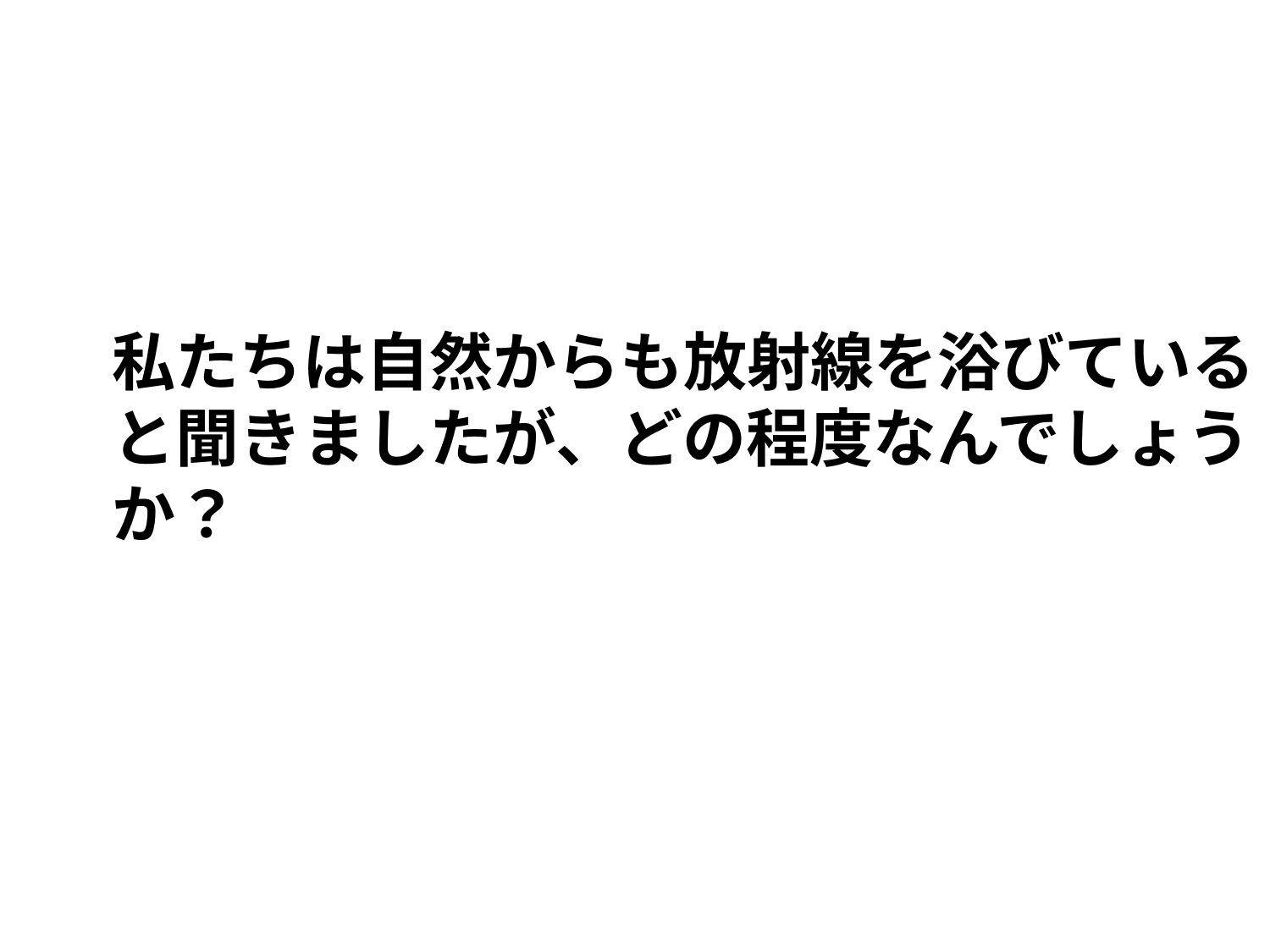

私たちは自然からも放射線を浴びていると聞きましたが、どの程度なんでしょうか？